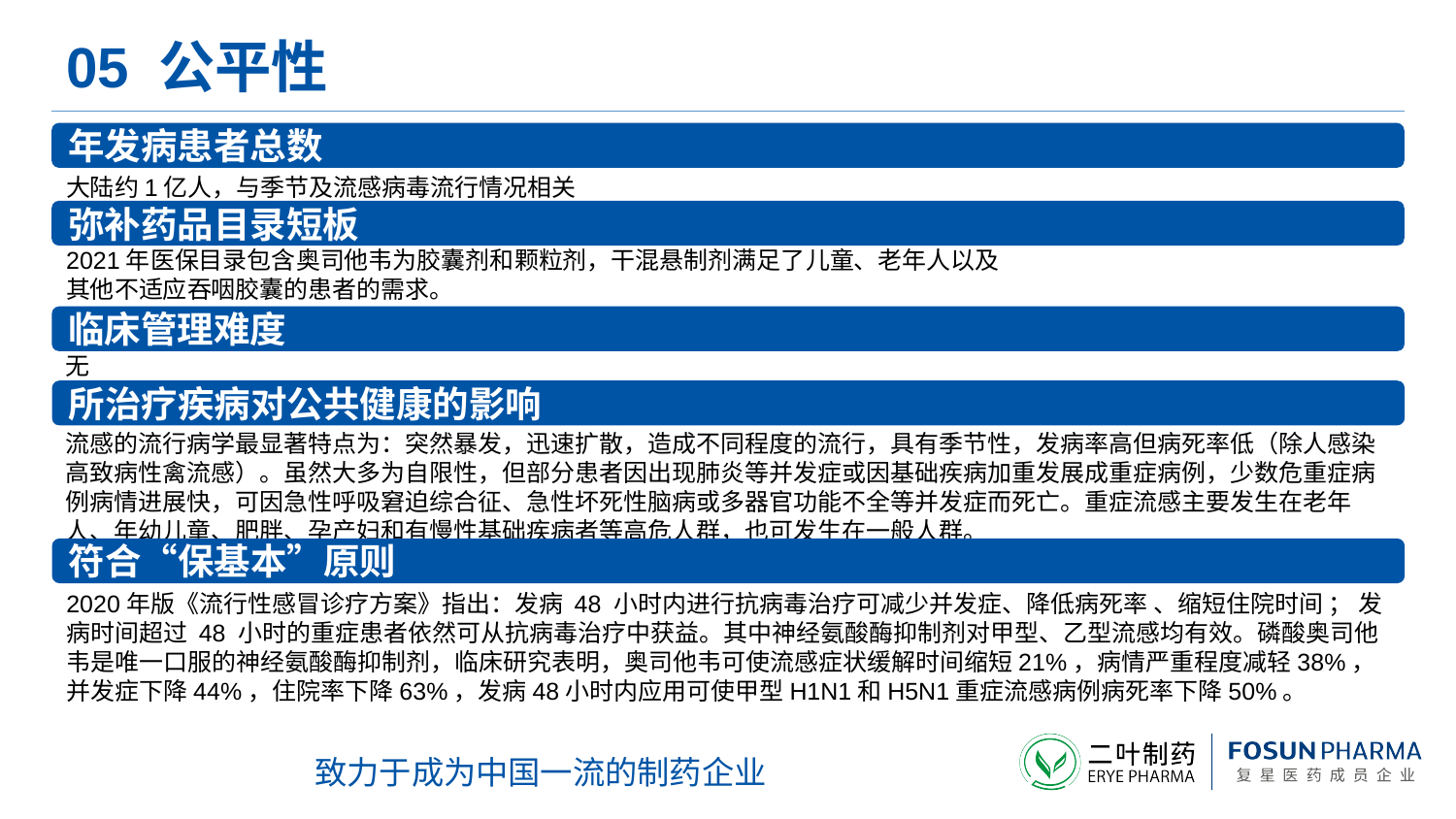

# 05 公平性
年发病患者总数
大陆约1亿人，与季节及流感病毒流行情况相关

弥补药品目录短板
2021年医保目录包含奥司他韦为胶囊剂和颗粒剂，干混悬制剂满足了儿童、老年人以及
其他不适应吞咽胶囊的患者的需求。
临床管理难度
无
所治疗疾病对公共健康的影响
流感的流行病学最显著特点为：突然暴发，迅速扩散，造成不同程度的流行，具有季节性，发病率高但病死率低（除人感染高致病性禽流感）。虽然大多为自限性，但部分患者因出现肺炎等并发症或因基础疾病加重发展成重症病例，少数危重症病例病情进展快，可因急性呼吸窘迫综合征、急性坏死性脑病或多器官功能不全等并发症而死亡。重症流感主要发生在老年人、年幼儿童、肥胖、孕产妇和有慢性基础疾病者等高危人群，也可发生在一般人群。
符合“保基本”原则
2020年版《流行性感冒诊疗方案》指出：发病 48 小时内进行抗病毒治疗可减少并发症、降低病死率 、缩短住院时间 ； 发病时间超过 48 小时的重症患者依然可从抗病毒治疗中获益。其中神经氨酸酶抑制剂对甲型、乙型流感均有效。磷酸奥司他韦是唯一口服的神经氨酸酶抑制剂，临床研究表明，奥司他韦可使流感症状缓解时间缩短21%，病情严重程度减轻38%，并发症下降44%，住院率下降63%，发病48小时内应用可使甲型H1N1和H5N1重症流感病例病死率下降50%。